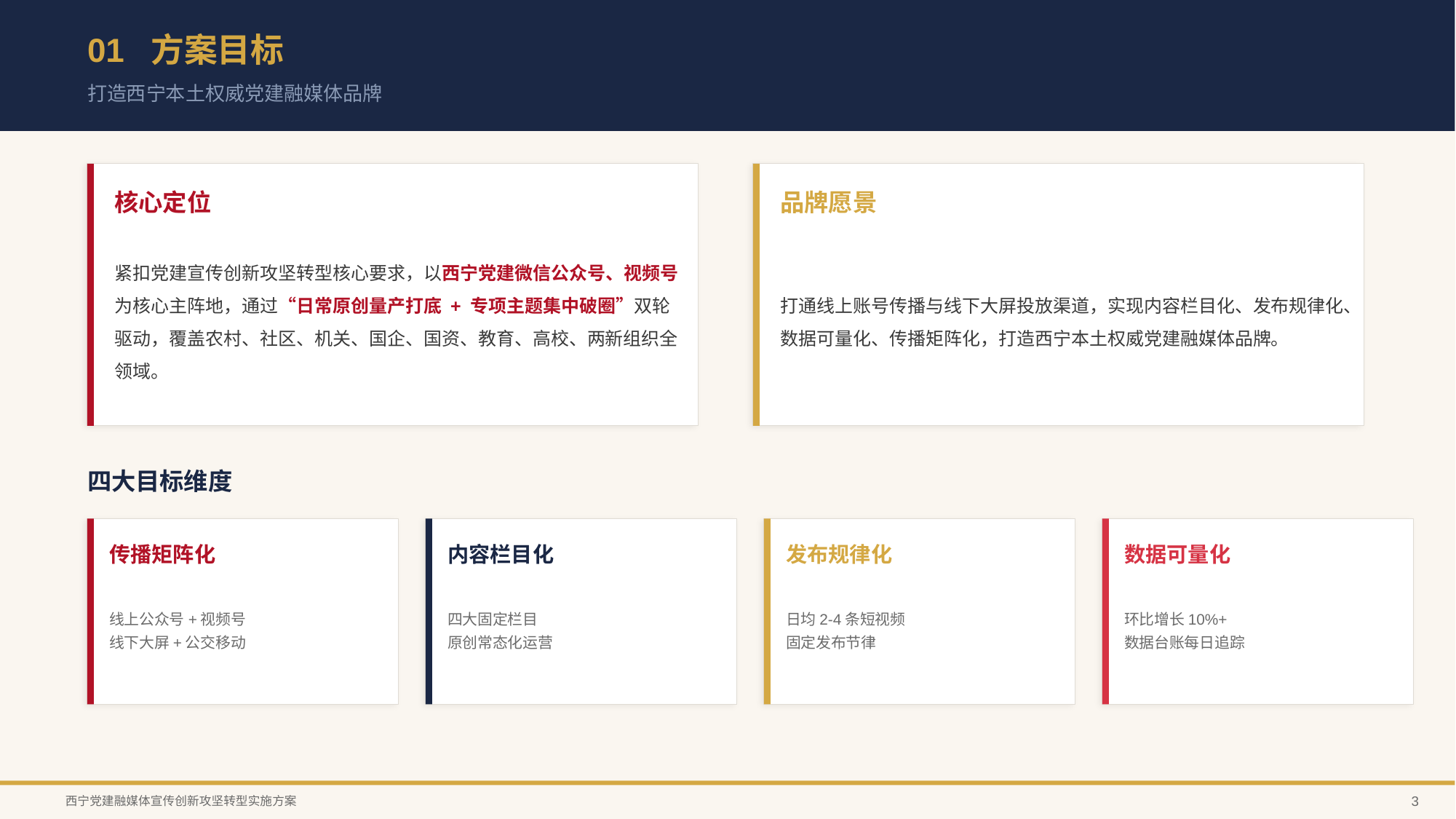

01  方案目标
打造西宁本土权威党建融媒体品牌

核心定位
品牌愿景
紧扣党建宣传创新攻坚转型核心要求，以西宁党建微信公众号、视频号为核心主阵地，通过“日常原创量产打底 + 专项主题集中破圈”双轮驱动，覆盖农村、社区、机关、国企、国资、教育、高校、两新组织全领域。
打通线上账号传播与线下大屏投放渠道，实现内容栏目化、发布规律化、数据可量化、传播矩阵化，打造西宁本土权威党建融媒体品牌。
四大目标维度

传播矩阵化
内容栏目化
发布规律化
数据可量化
线上公众号+视频号
线下大屏+公交移动
四大固定栏目
原创常态化运营
日均2-4条短视频
固定发布节律
环比增长10%+
数据台账每日追踪

西宁党建融媒体宣传创新攻坚转型实施方案
3